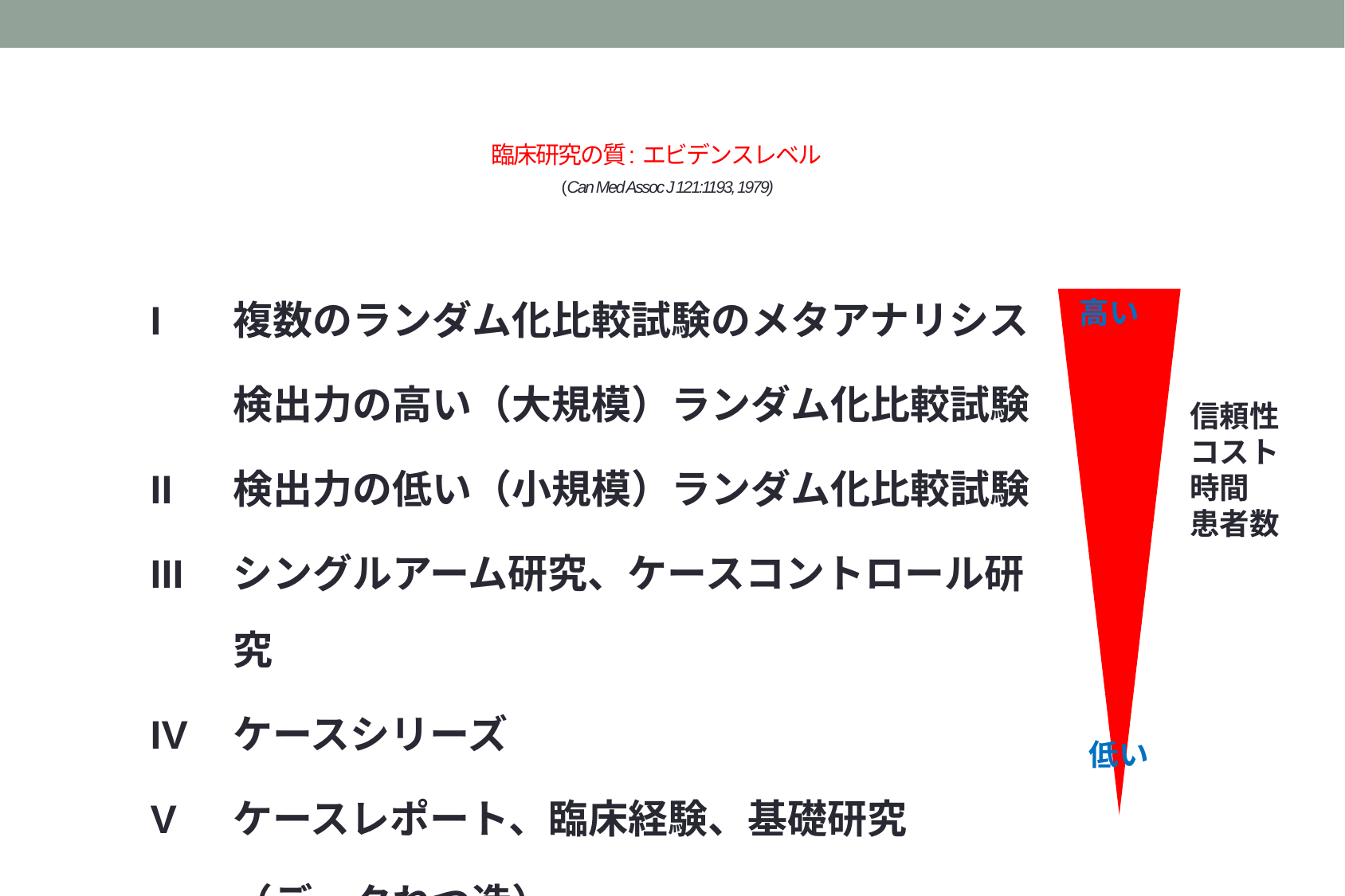

# 臨床研究の質: エビデンスレベル　 (Can Med Assoc J 121:1193, 1979)
I	複数のランダム化比較試験のメタアナリシス
	検出力の高い（大規模）ランダム化比較試験
II	検出力の低い（小規模）ランダム化比較試験
III	シングルアーム研究、ケースコントロール研究
IV	ケースシリーズ
V	ケースレポート、臨床経験、基礎研究
	（データねつ造）
高い

信頼性
コスト
時間
患者数
低い